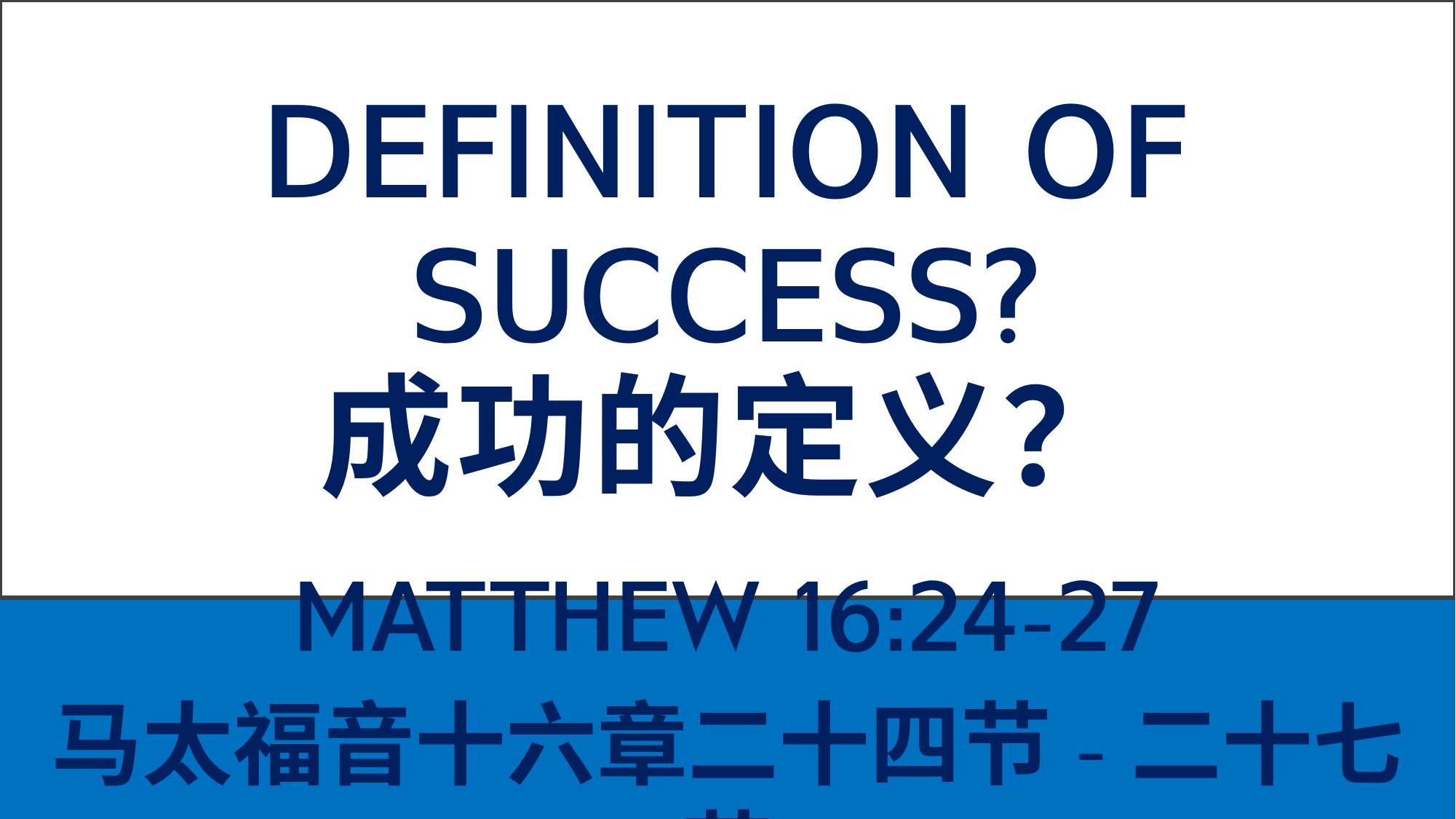

# DEFINITION OF SUCCESS? 成功的定义？
MATTHEW 16:24-27
马太福音十六章二十四节-二十七节